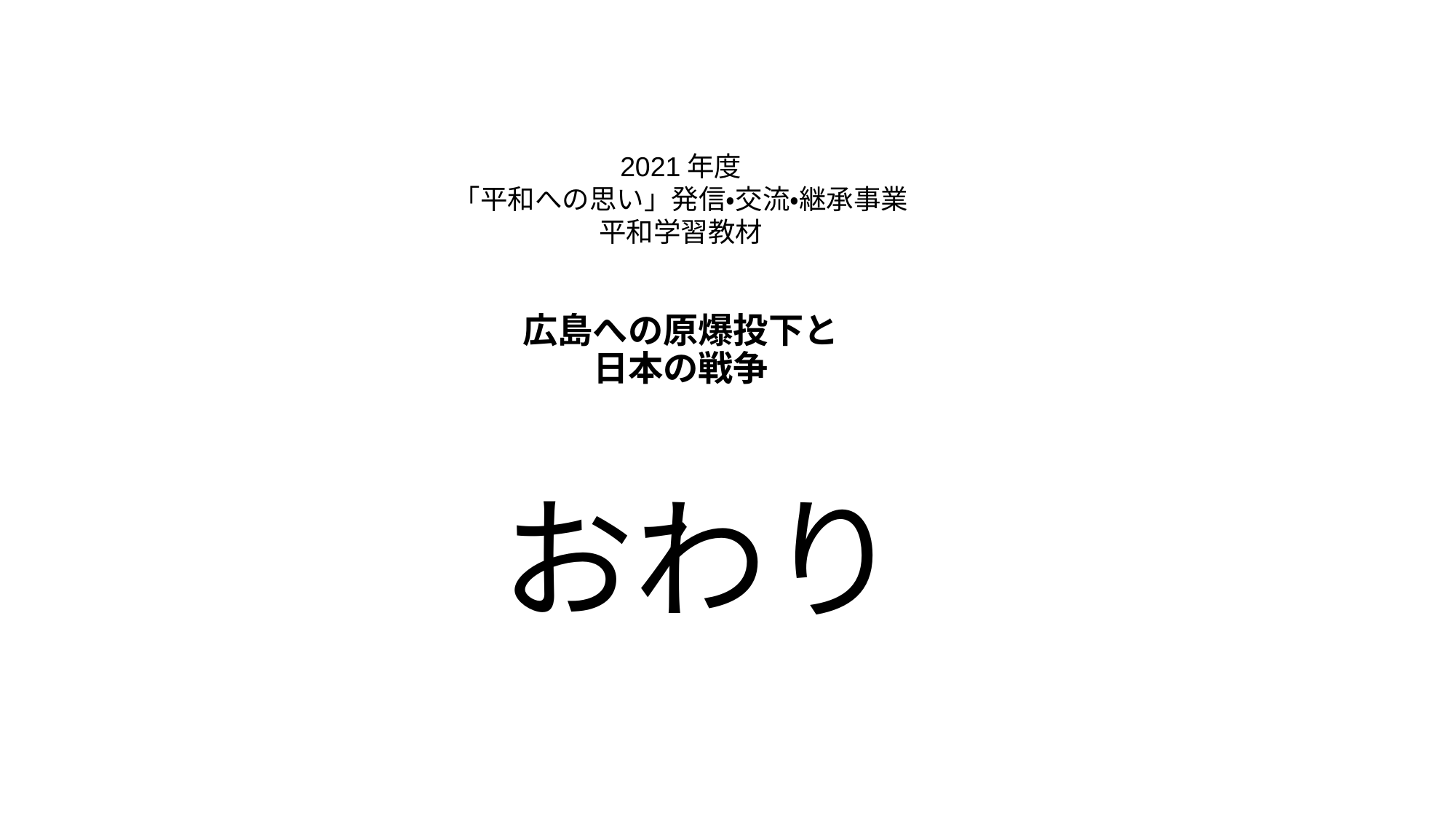

2021年度
「平和への思い」発信・交流・継承事業
平和学習教材
広島への原爆投下と
日本の戦争
おわり